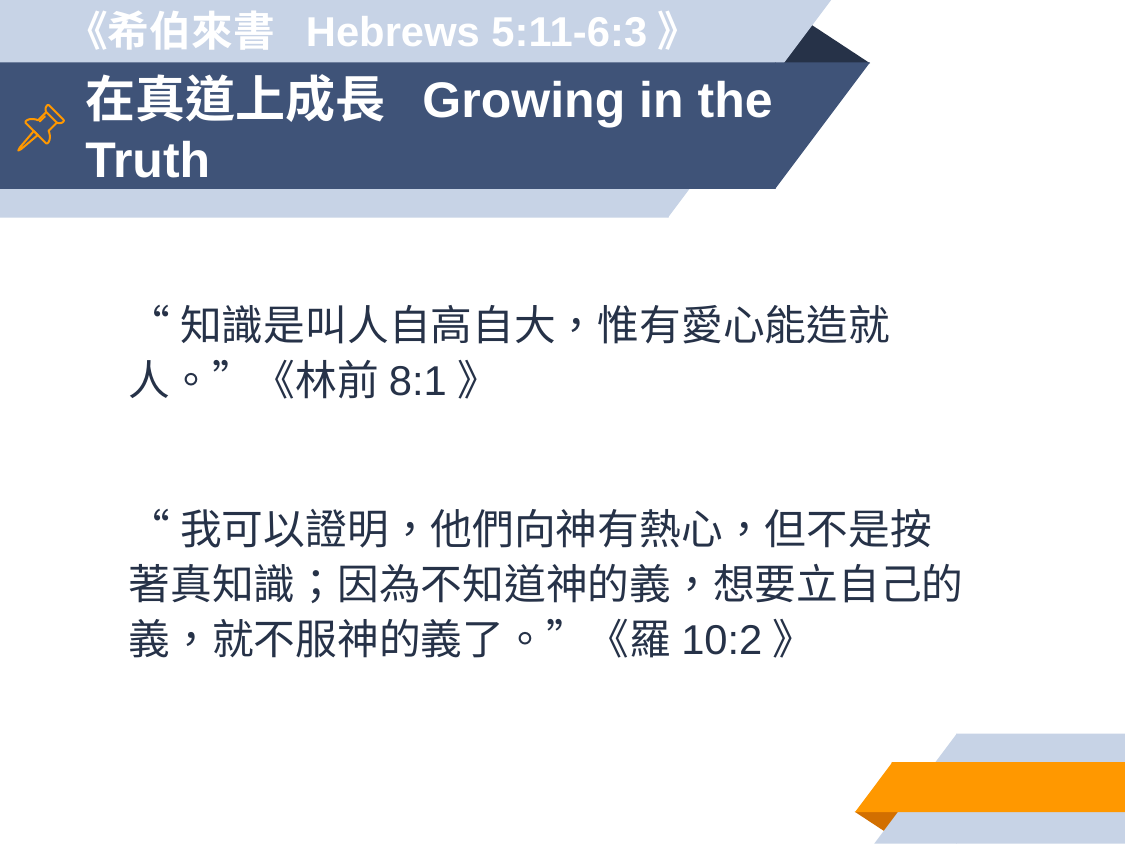

《希伯來書 Hebrews 5:11-6:3》
# 在真道上成長 Growing in the Truth

“知識是叫人自高自大，惟有愛心能造就人。”《林前8:1》

“我可以證明，他們向神有熱心，但不是按著真知識；因為不知道神的義，想要立自己的義，就不服神的義了。”《羅10:2》